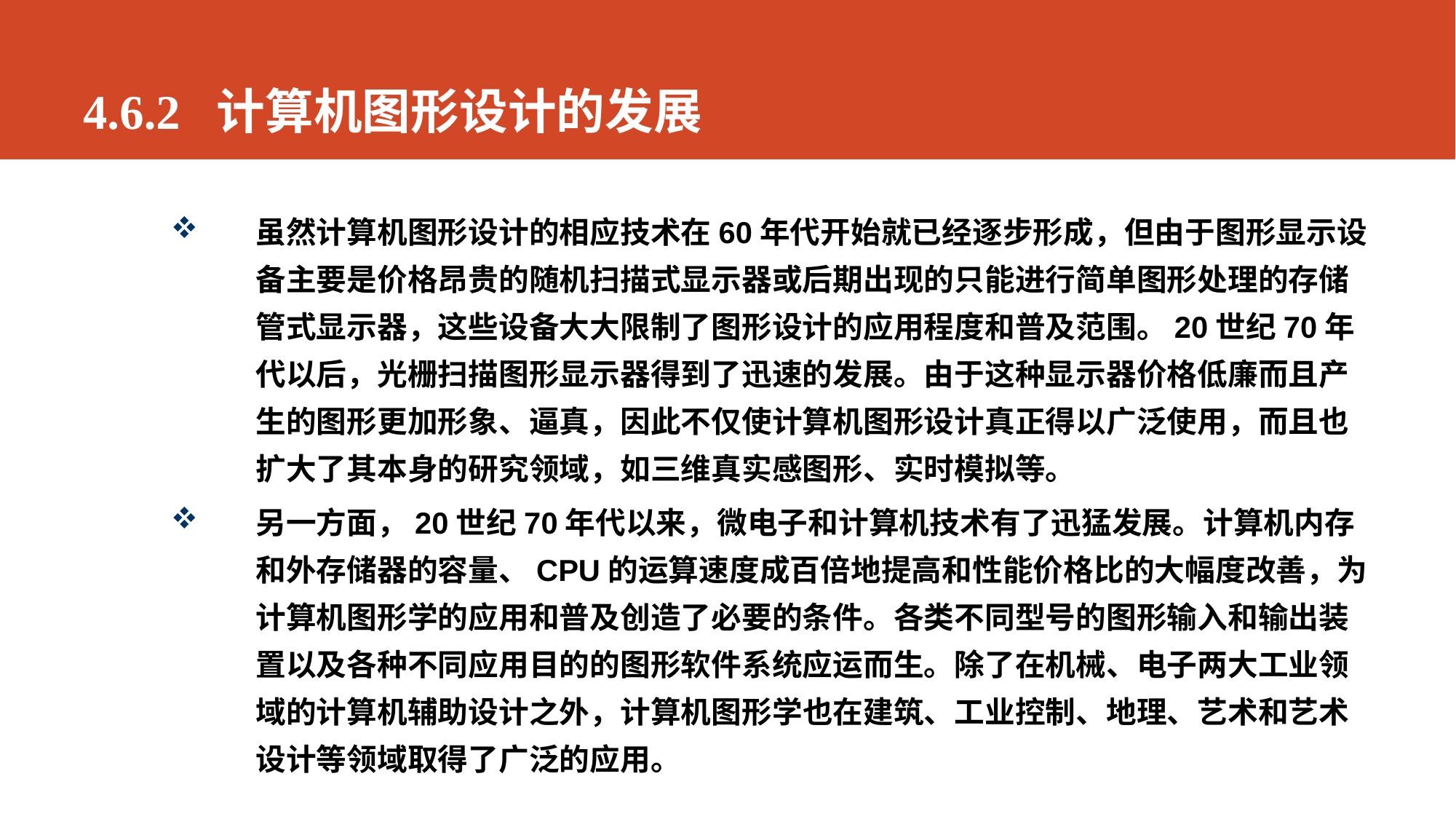

# 4.6.2  计算机图形设计的发展
虽然计算机图形设计的相应技术在60年代开始就已经逐步形成，但由于图形显示设备主要是价格昂贵的随机扫描式显示器或后期出现的只能进行简单图形处理的存储管式显示器，这些设备大大限制了图形设计的应用程度和普及范围。20世纪70年代以后，光栅扫描图形显示器得到了迅速的发展。由于这种显示器价格低廉而且产生的图形更加形象、逼真，因此不仅使计算机图形设计真正得以广泛使用，而且也扩大了其本身的研究领域，如三维真实感图形、实时模拟等。
另一方面，20世纪70年代以来，微电子和计算机技术有了迅猛发展。计算机内存和外存储器的容量、CPU的运算速度成百倍地提高和性能价格比的大幅度改善，为计算机图形学的应用和普及创造了必要的条件。各类不同型号的图形输入和输出装置以及各种不同应用目的的图形软件系统应运而生。除了在机械、电子两大工业领域的计算机辅助设计之外，计算机图形学也在建筑、工业控制、地理、艺术和艺术设计等领域取得了广泛的应用。